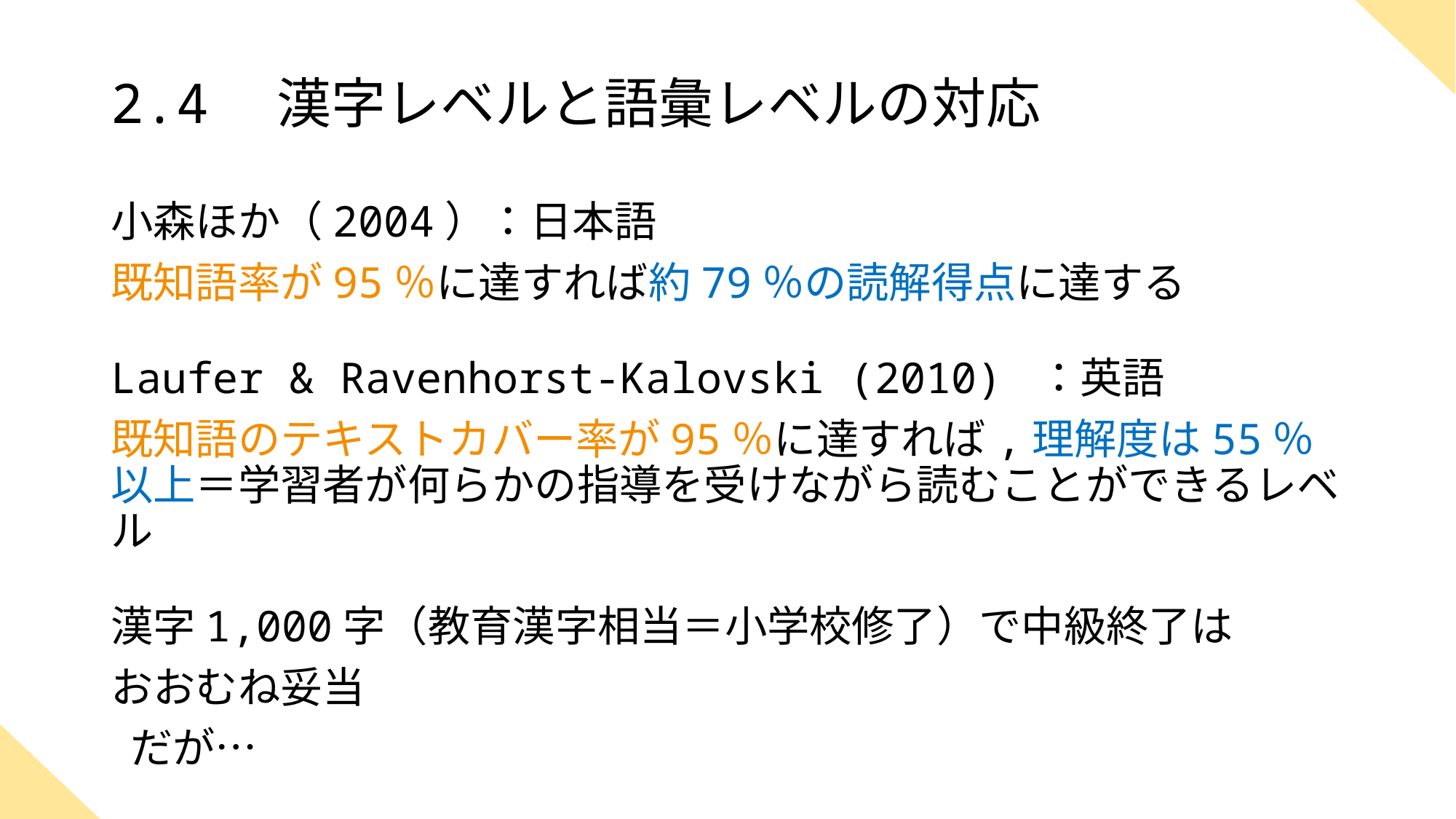

# 2.4　漢字レベルと語彙レベルの対応
小森ほか（2004）：日本語
既知語率が95％に達すれば約79％の読解得点に達する

Laufer & Ravenhorst-Kalovski (2010) ：英語
既知語のテキストカバー率が95％に達すれば,理解度は55％以上＝学習者が何らかの指導を受けながら読むことができるレベル

漢字1,000字（教育漢字相当＝小学校修了）で中級終了は
おおむね妥当
 だが…